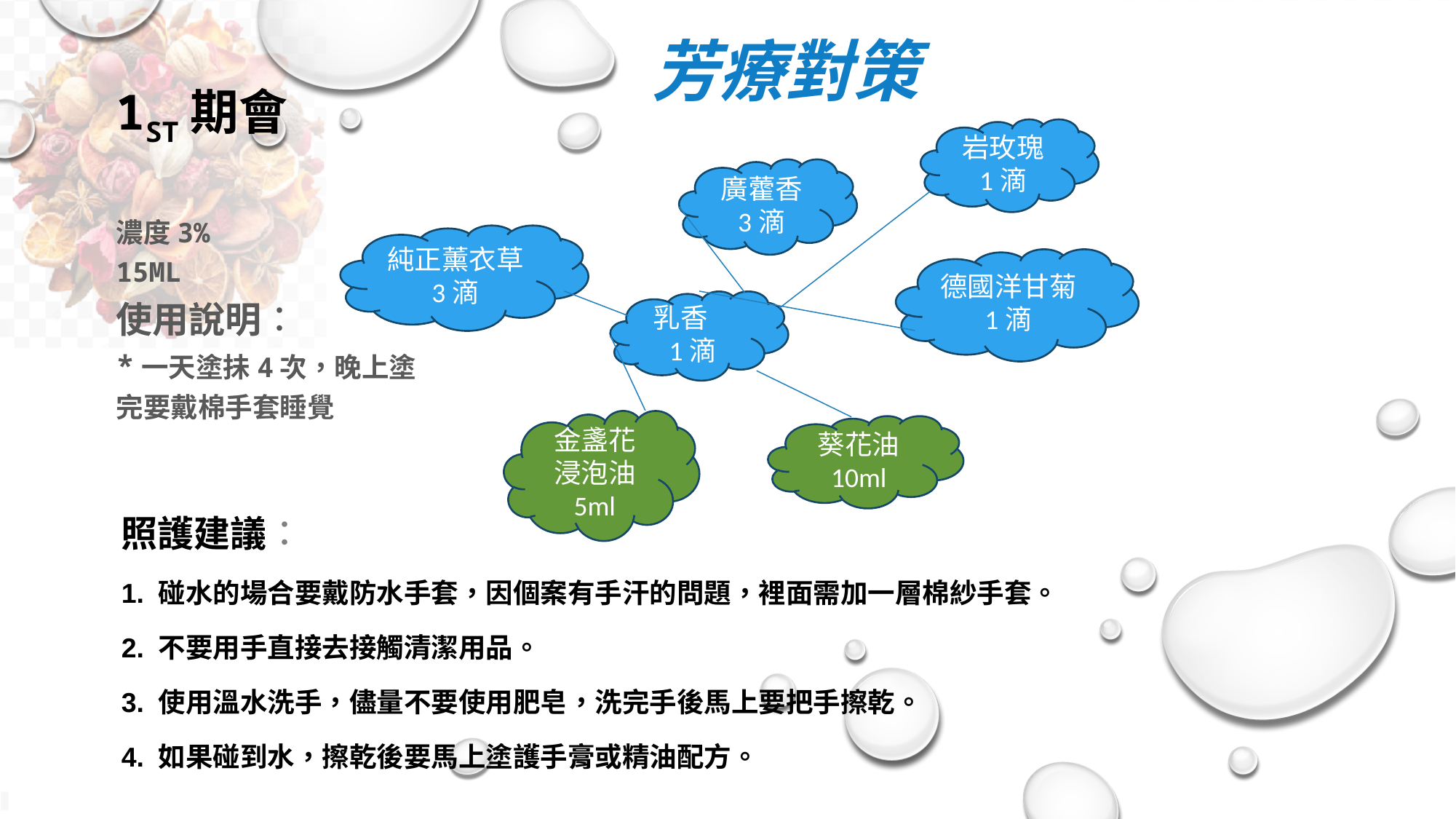

# 芳療對策
1st期會

濃度3%
15ML
使用說明：
*一天塗抺4次，晚上塗完要戴棉手套睡覺
岩玫瑰 1滴
廣藿香 3滴
純正薰衣草 3滴
德國洋甘菊 1滴
乳香     1滴
金盞花浸泡油 5ml
葵花油 10ml
照護建議：
1. 碰水的場合要戴防水手套，因個案有手汗的問題，裡面需加一層棉紗手套。
2. 不要用手直接去接觸清潔用品。
3. 使用溫水洗手，儘量不要使用肥皂，洗完手後馬上要把手擦乾。
4. 如果碰到水，擦乾後要馬上塗護手膏或精油配方。